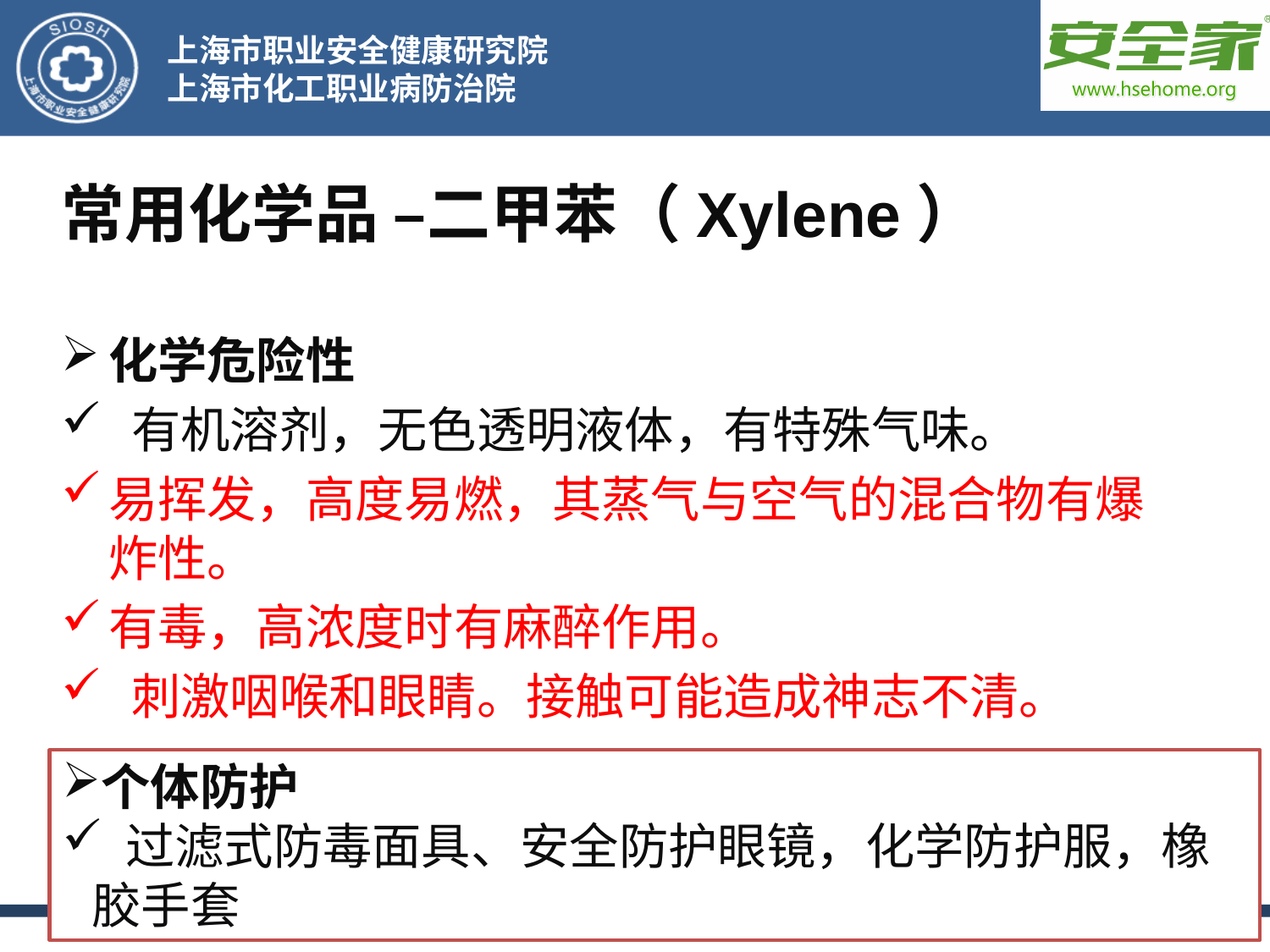

常用化学品 –二甲苯（Xylene）

化学危险性
 有机溶剂，无色透明液体，有特殊气味。
易挥发，高度易燃，其蒸气与空气的混合物有爆炸性。
有毒，高浓度时有麻醉作用。
 刺激咽喉和眼睛。接触可能造成神志不清。
个体防护
 过滤式防毒面具、安全防护眼镜，化学防护服，橡胶手套